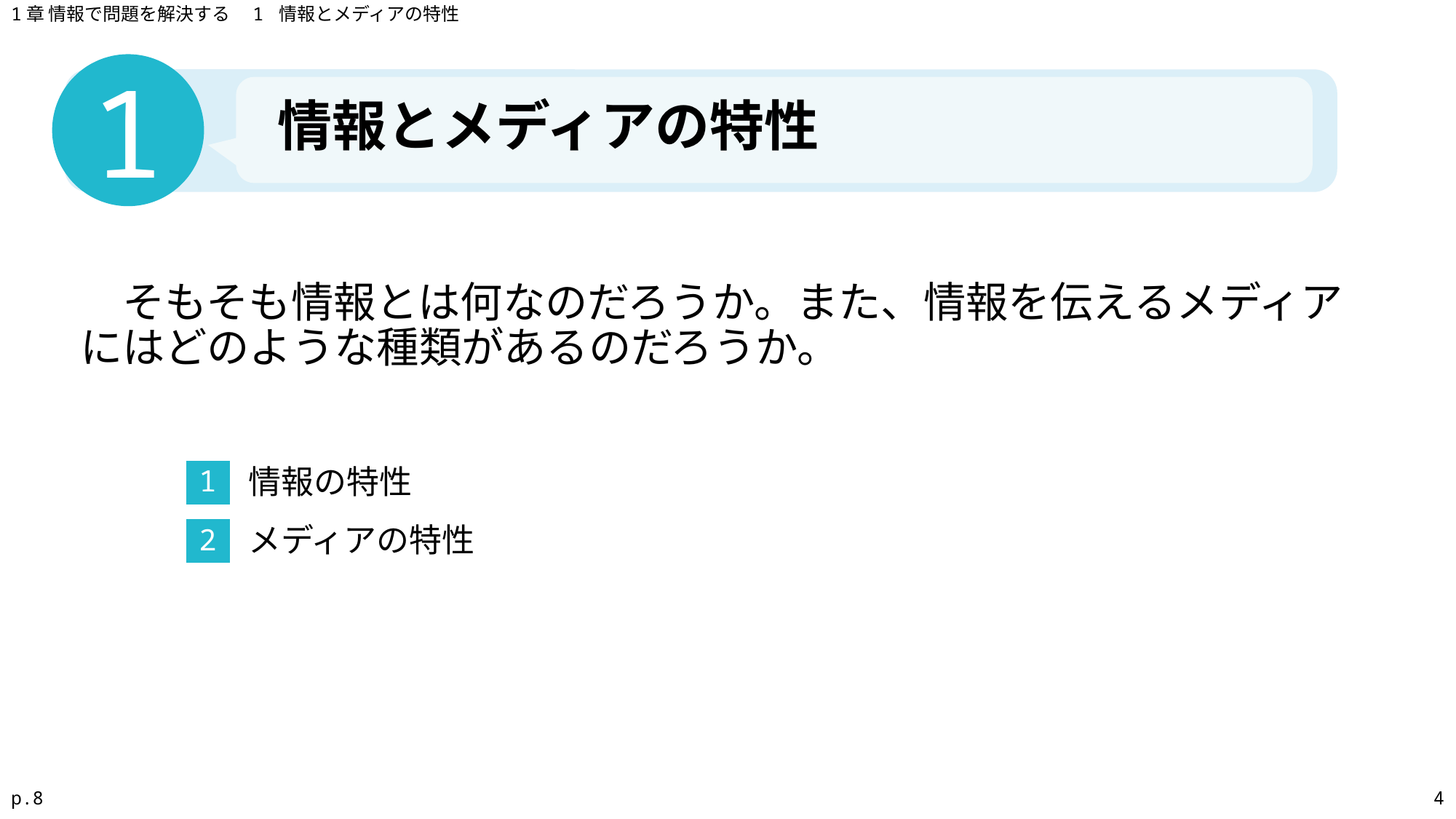

1章 情報で問題を解決する　1 情報とメディアの特性
1
情報とメディアの特性
　そもそも情報とは何なのだろうか。また、情報を伝えるメディアにはどのような種類があるのだろうか。
情報の特性
1
メディアの特性
2
p.8
4